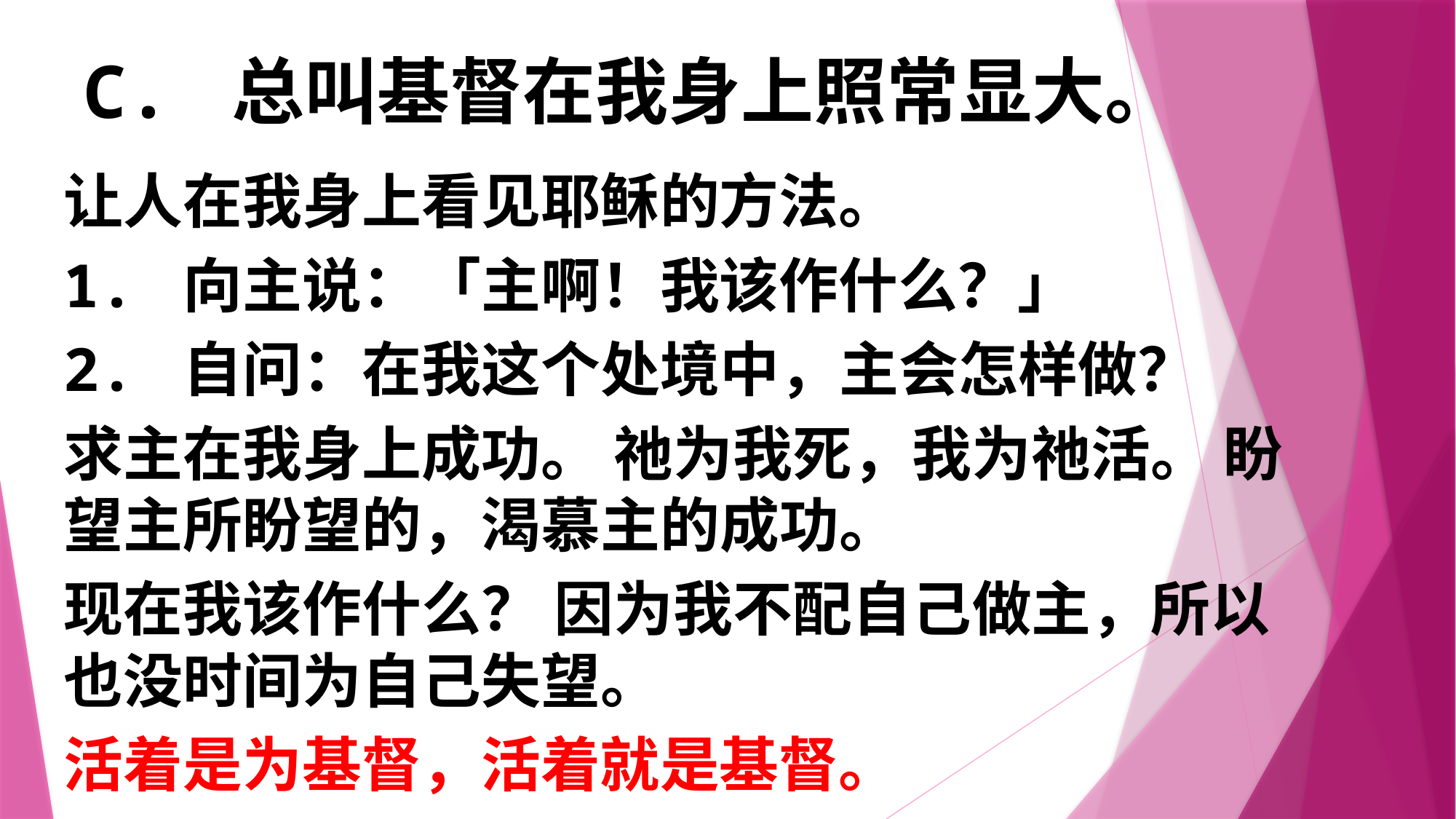

# C. 总叫基督在我身上照常显大。
让人在我身上看见耶稣的方法。
1. 向主说：「主啊！我该作什么？」
2. 自问：在我这个处境中，主会怎样做？
求主在我身上成功。 祂为我死，我为祂活。 盼望主所盼望的，渴慕主的成功。
现在我该作什么？ 因为我不配自己做主，所以也没时间为自己失望。
活着是为基督，活着就是基督。